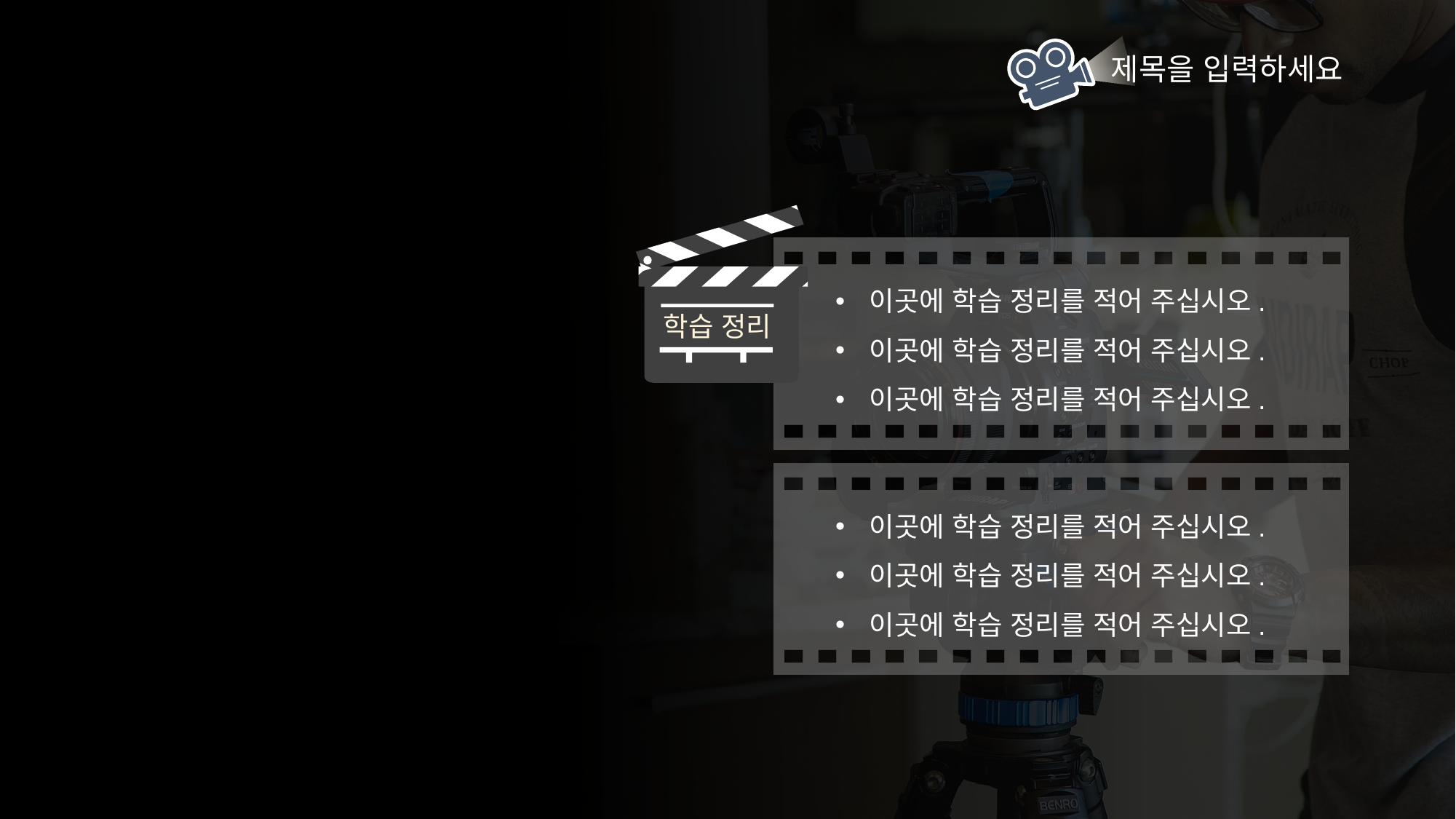

제목을 입력하세요

학습 정리

이곳에 학습 정리를 적어 주십시오.
이곳에 학습 정리를 적어 주십시오.
이곳에 학습 정리를 적어 주십시오.

이곳에 학습 정리를 적어 주십시오.
이곳에 학습 정리를 적어 주십시오.
이곳에 학습 정리를 적어 주십시오.